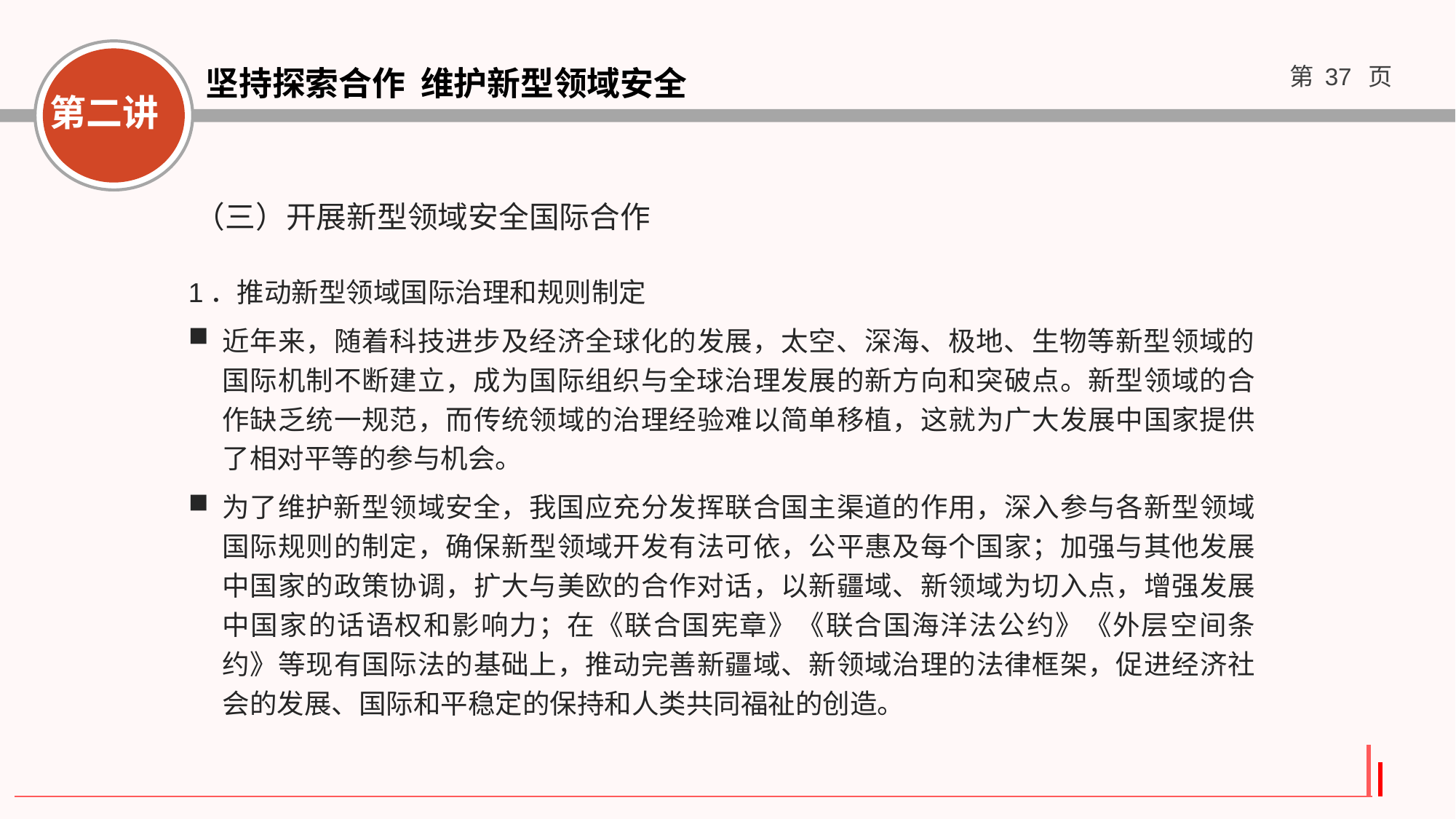

（三）开展新型领域安全国际合作
1．推动新型领域国际治理和规则制定
近年来，随着科技进步及经济全球化的发展，太空、深海、极地、生物等新型领域的国际机制不断建立，成为国际组织与全球治理发展的新方向和突破点。新型领域的合作缺乏统一规范，而传统领域的治理经验难以简单移植，这就为广大发展中国家提供了相对平等的参与机会。
为了维护新型领域安全，我国应充分发挥联合国主渠道的作用，深入参与各新型领域国际规则的制定，确保新型领域开发有法可依，公平惠及每个国家；加强与其他发展中国家的政策协调，扩大与美欧的合作对话，以新疆域、新领域为切入点，增强发展中国家的话语权和影响力；在《联合国宪章》《联合国海洋法公约》《外层空间条约》等现有国际法的基础上，推动完善新疆域、新领域治理的法律框架，促进经济社会的发展、国际和平稳定的保持和人类共同福祉的创造。